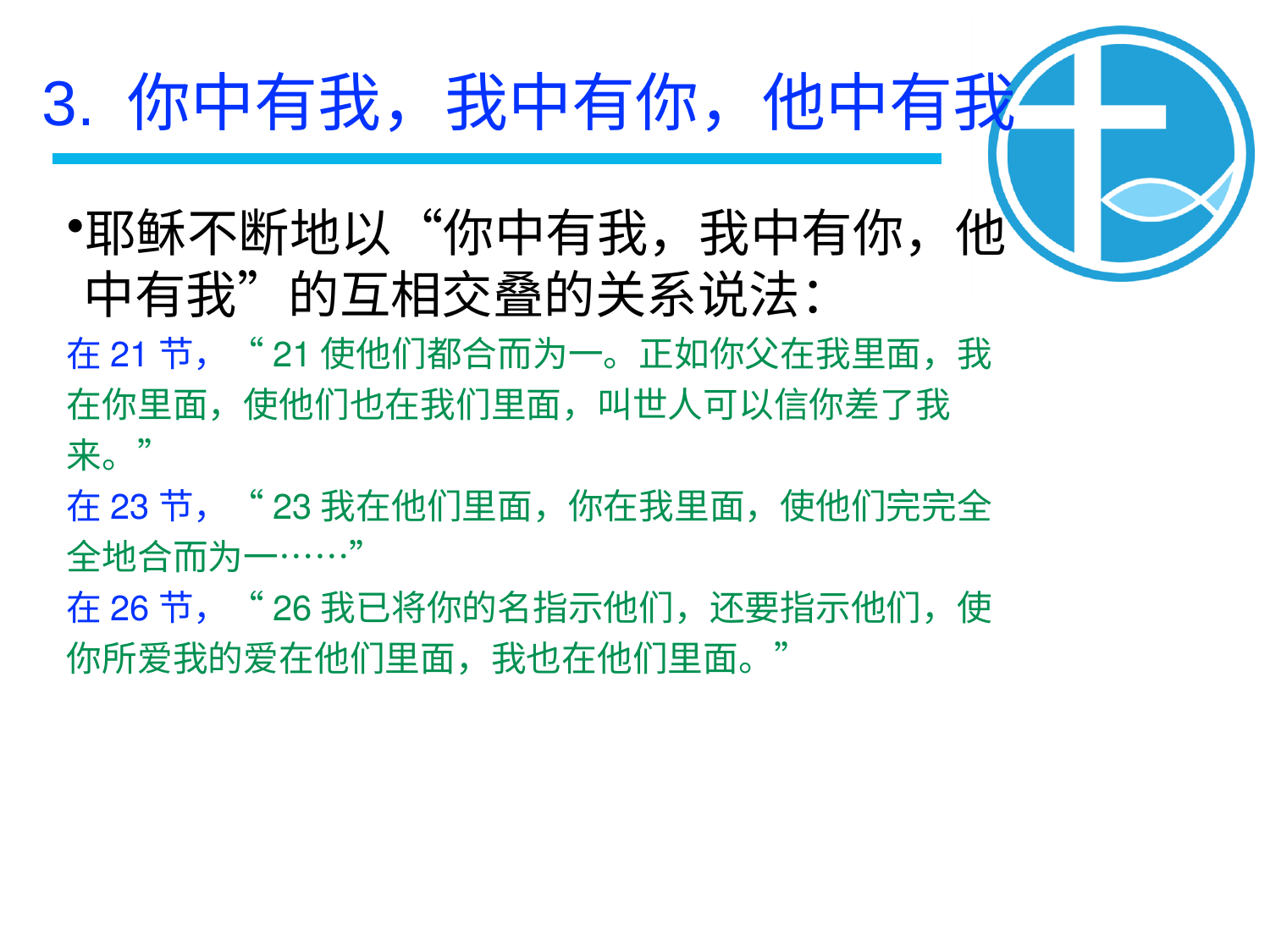

3. 你中有我，我中有你，他中有我
耶稣不断地以“你中有我，我中有你，他中有我”的互相交叠的关系说法：
在21节，“21使他们都合而为一。正如你父在我里面，我在你里面，使他们也在我们里面，叫世人可以信你差了我来。”
在23节，“23我在他们里面，你在我里面，使他们完完全全地合而为一……”
在26节，“26我已将你的名指示他们，还要指示他们，使你所爱我的爱在他们里面，我也在他们里面。”